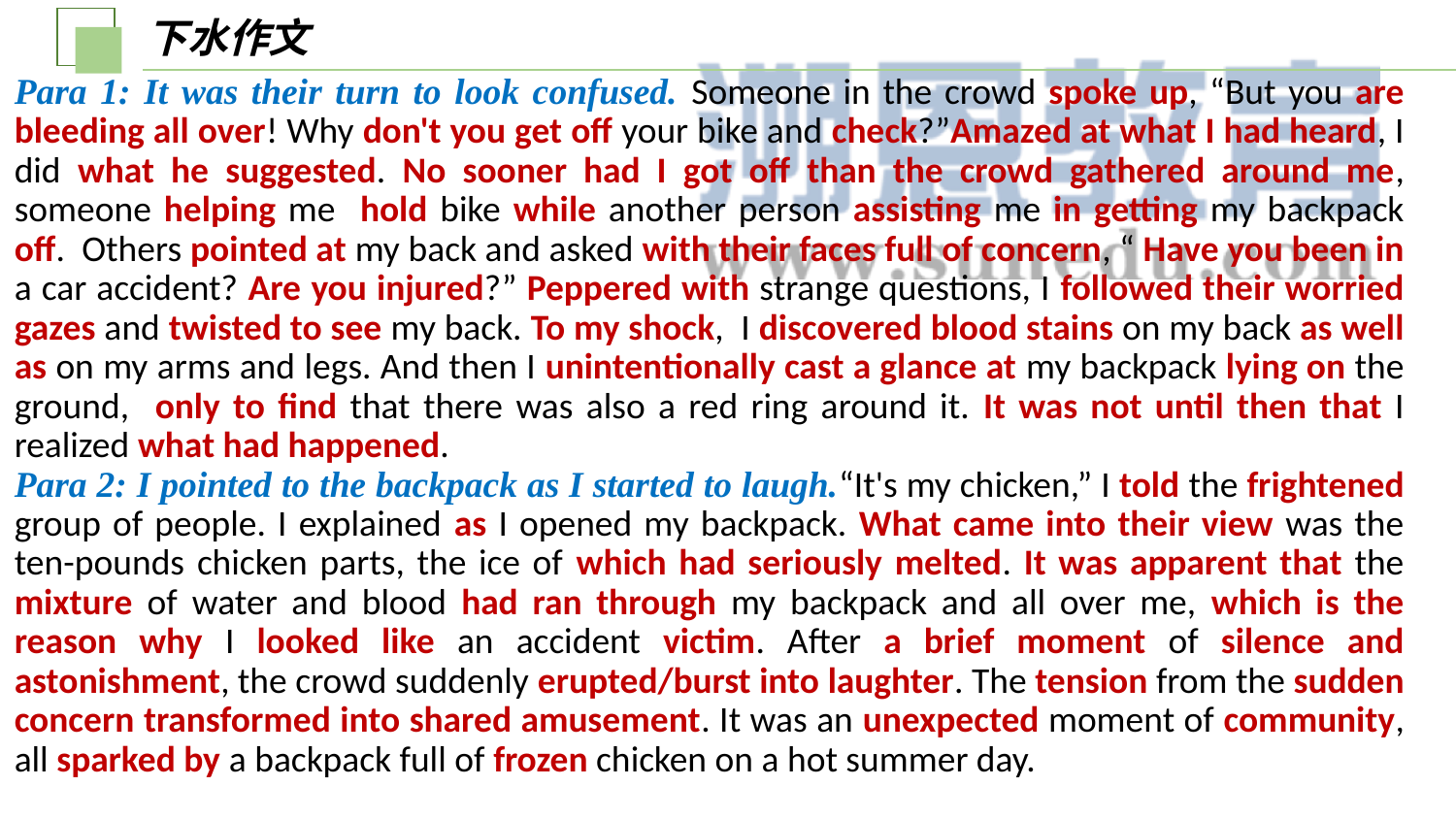

下水作文

Para 1: It was their turn to look confused. Someone in the crowd spoke up, “But you are bleeding all over! Why don't you get off your bike and check?”Amazed at what I had heard, I did what he suggested. No sooner had I got off than the crowd gathered around me, someone helping me  hold bike while another person assisting me in getting my backpack off.  Others pointed at my back and asked with their faces full of concern, “ Have you been in a car accident? Are you injured?” Peppered with strange questions, I followed their worried gazes and twisted to see my back. To my shock,  I discovered blood stains on my back as well as on my arms and legs. And then I unintentionally cast a glance at my backpack lying on the ground,  only to find that there was also a red ring around it. It was not until then that I realized what had happened.
Para 2: I pointed to the backpack as I started to laugh.“It's my chicken,” I told the frightened group of people. I explained as I opened my backpack. What came into their view was the ten-pounds chicken parts, the ice of which had seriously melted. It was apparent that the mixture of water and blood had ran through my backpack and all over me, which is the reason why I looked like an accident victim. After a brief moment of silence and astonishment, the crowd suddenly erupted/burst into laughter. The tension from the sudden concern transformed into shared amusement. It was an unexpected moment of community, all sparked by a backpack full of frozen chicken on a hot summer day.